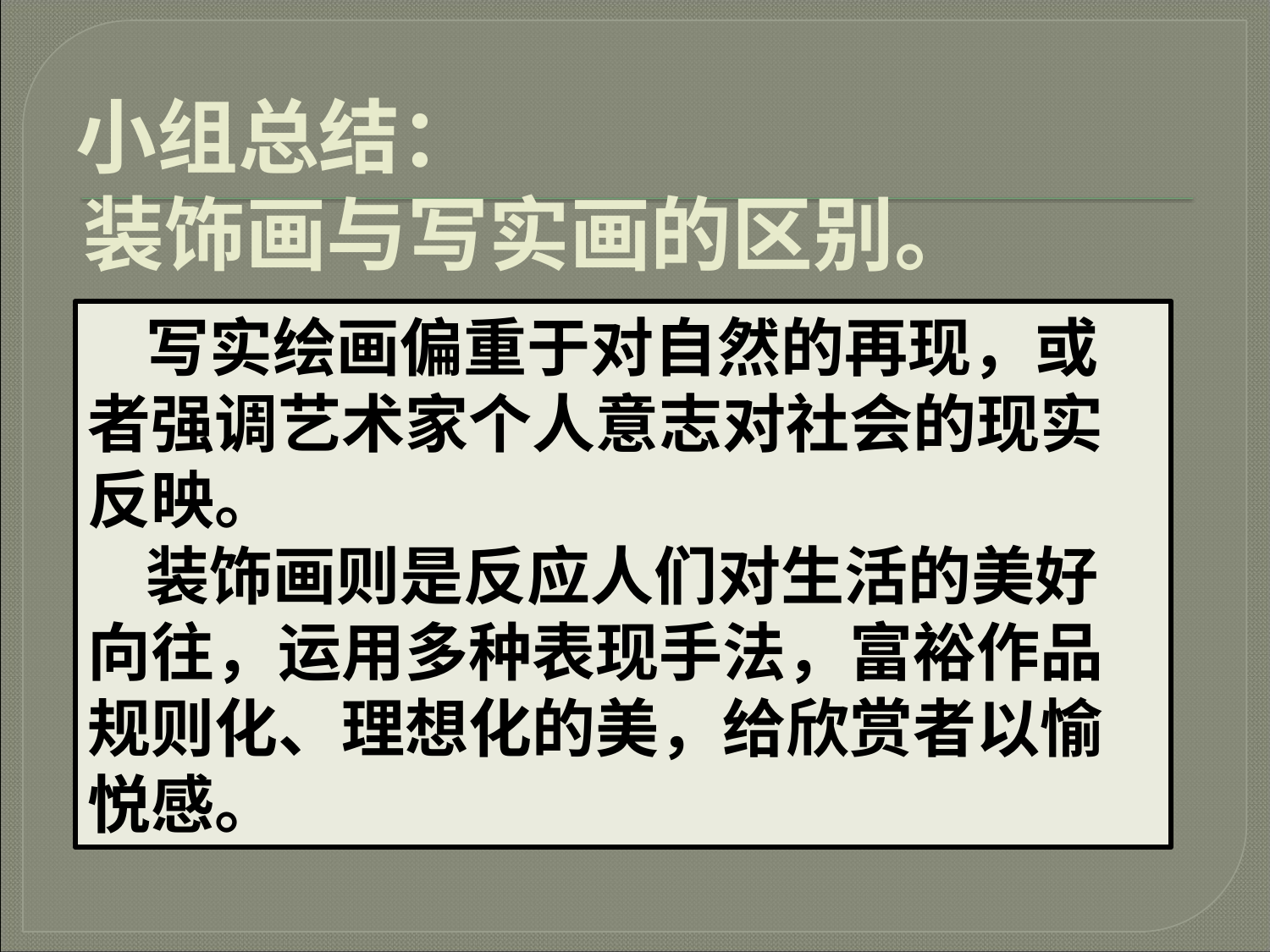

# 小组总结： 装饰画与写实画的区别。
   写实绘画偏重于对自然的再现，或者强调艺术家个人意志对社会的现实反映。
   装饰画则是反应人们对生活的美好向往，运用多种表现手法，富裕作品规则化、理想化的美，给欣赏者以愉悦感。